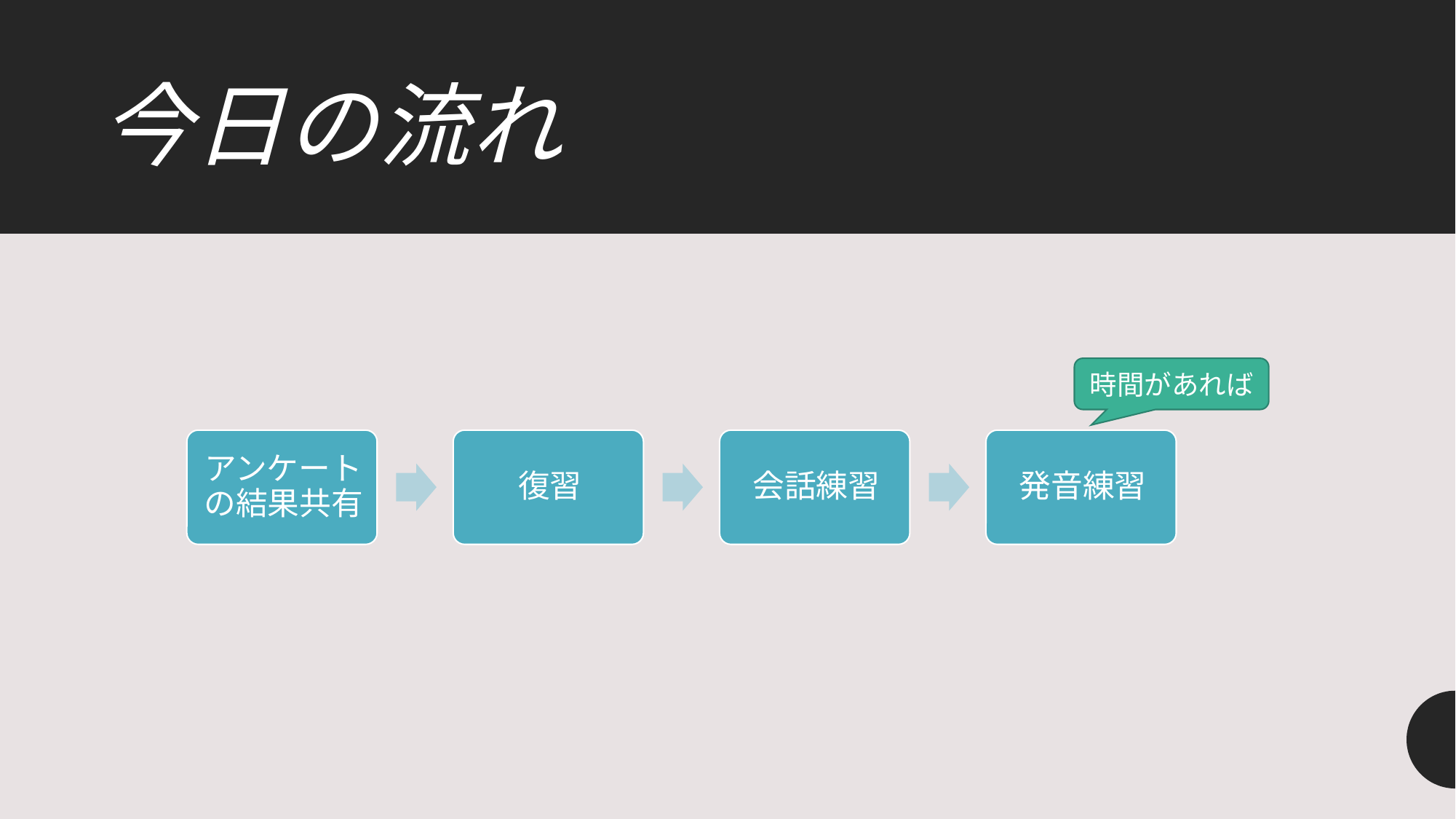

# 今日の流れ
アンケートの結果共有

復習

会話練習

発音練習
時間があれば